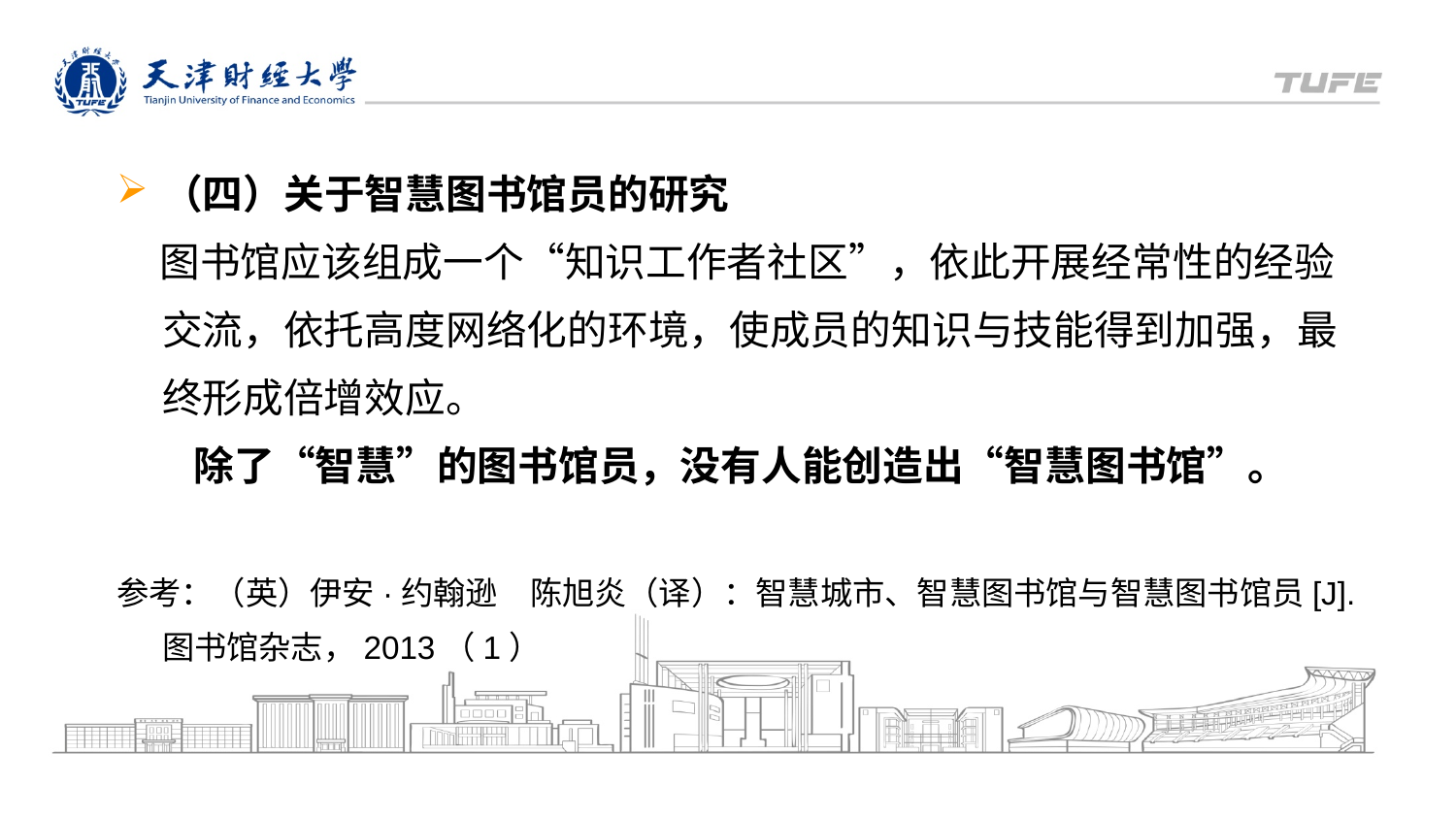

（四）关于智慧图书馆员的研究
图书馆应该组成一个“知识工作者社区”，依此开展经常性的经验交流，依托高度网络化的环境，使成员的知识与技能得到加强，最终形成倍增效应。
除了“智慧”的图书馆员，没有人能创造出“智慧图书馆”。

参考：（英）伊安·约翰逊　陈旭炎（译）：智慧城市、智慧图书馆与智慧图书馆员[J].图书馆杂志，2013（1）
天津财经大学XX
XXXX年X月X日